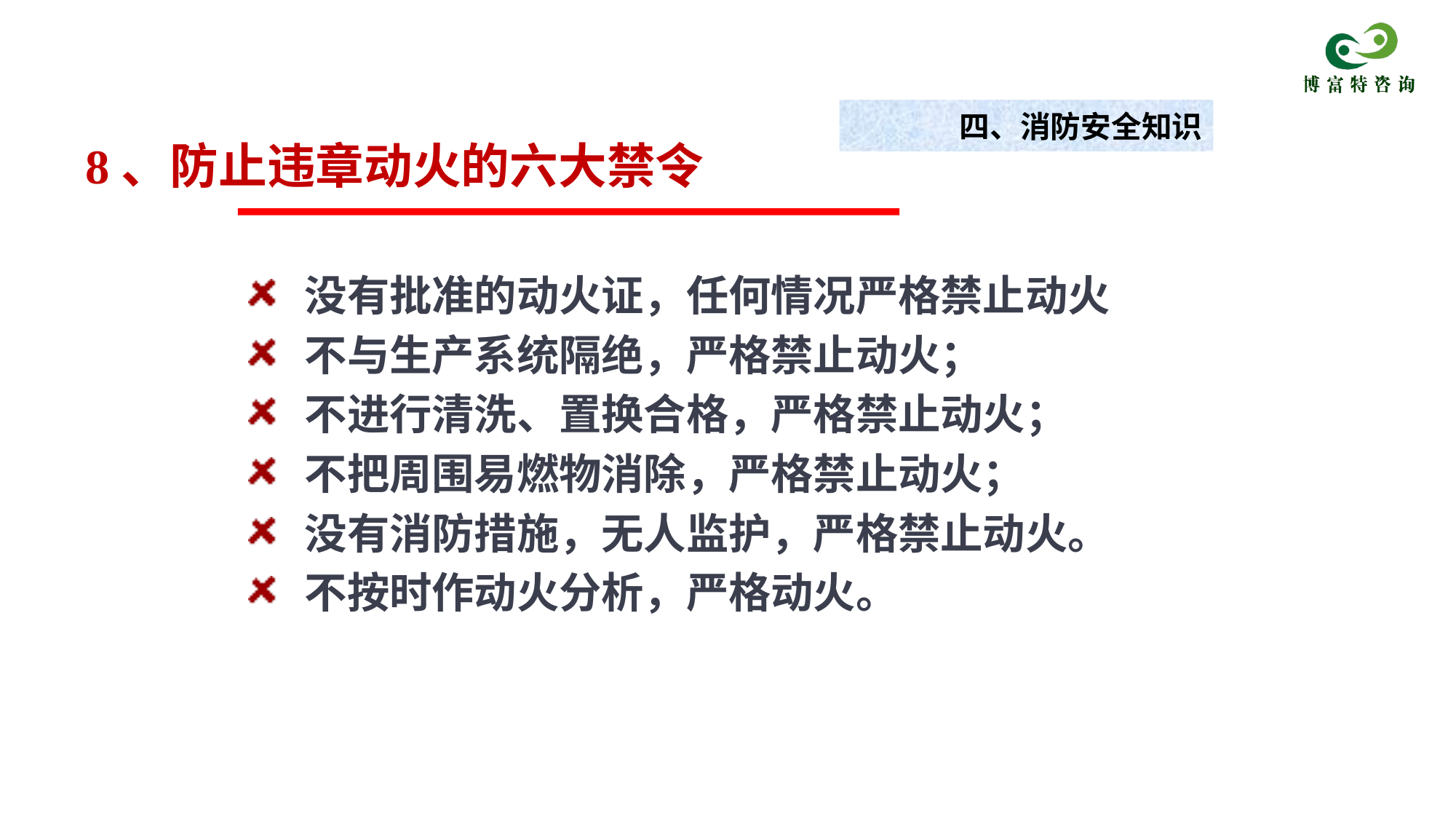

四、消防安全知识
# 8、防止违章动火的六大禁令

没有批准的动火证，任何情况严格禁止动火
不与生产系统隔绝，严格禁止动火；
不进行清洗、置换合格，严格禁止动火；
不把周围易燃物消除，严格禁止动火；
没有消防措施，无人监护，严格禁止动火。
不按时作动火分析，严格动火。